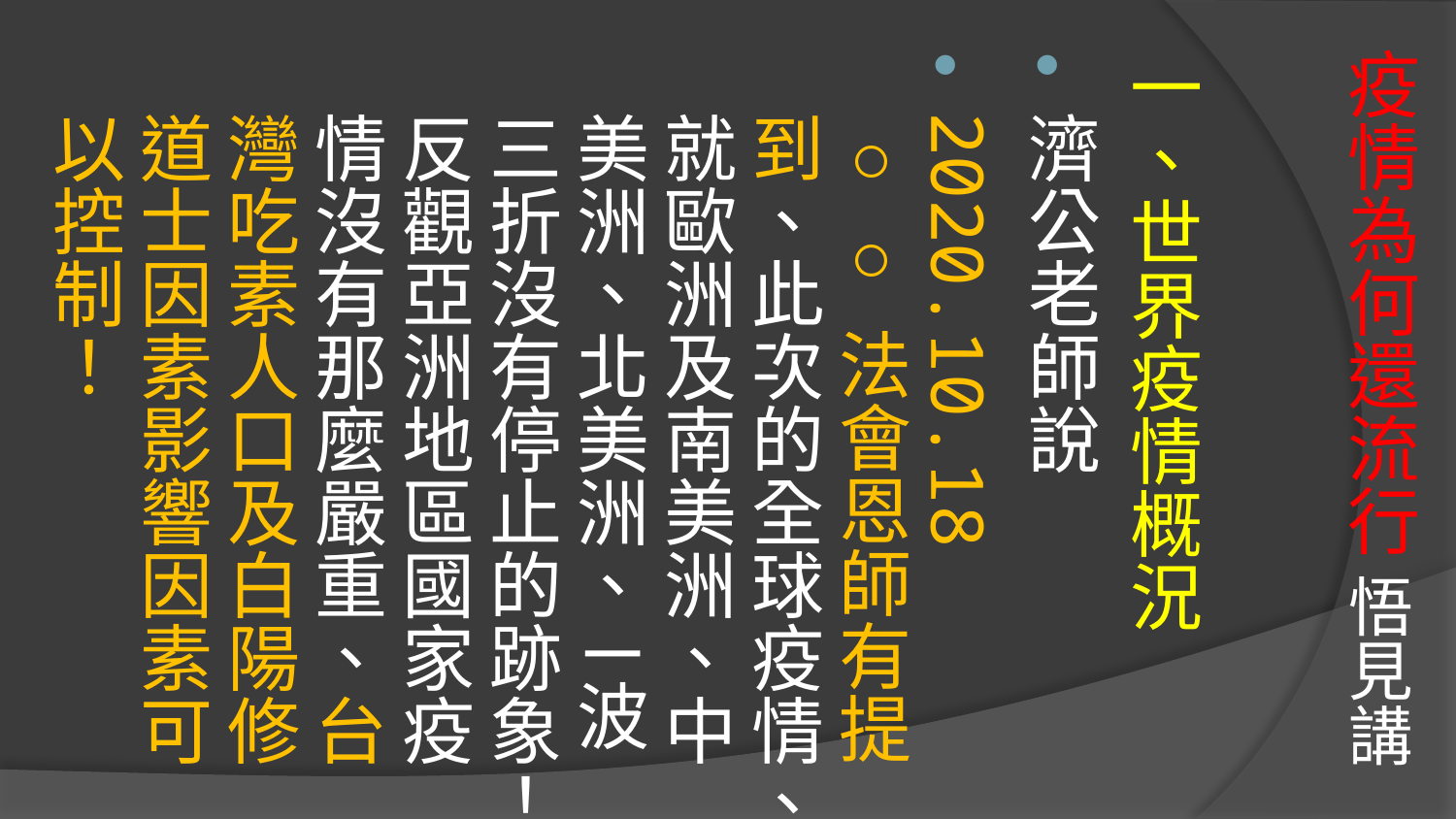

# 疫情為何還流行 悟見講
一、世界疫情概況
濟公老師說
2020.10.18 ○○法會恩師有提到、此次的全球疫情、就歐洲及南美洲、中美洲、北美洲、ㄧ波三折沒有停止的跡象！反觀亞洲地區國家疫情沒有那麼嚴重、台灣吃素人口及白陽修道士因素影響因素可以控制！